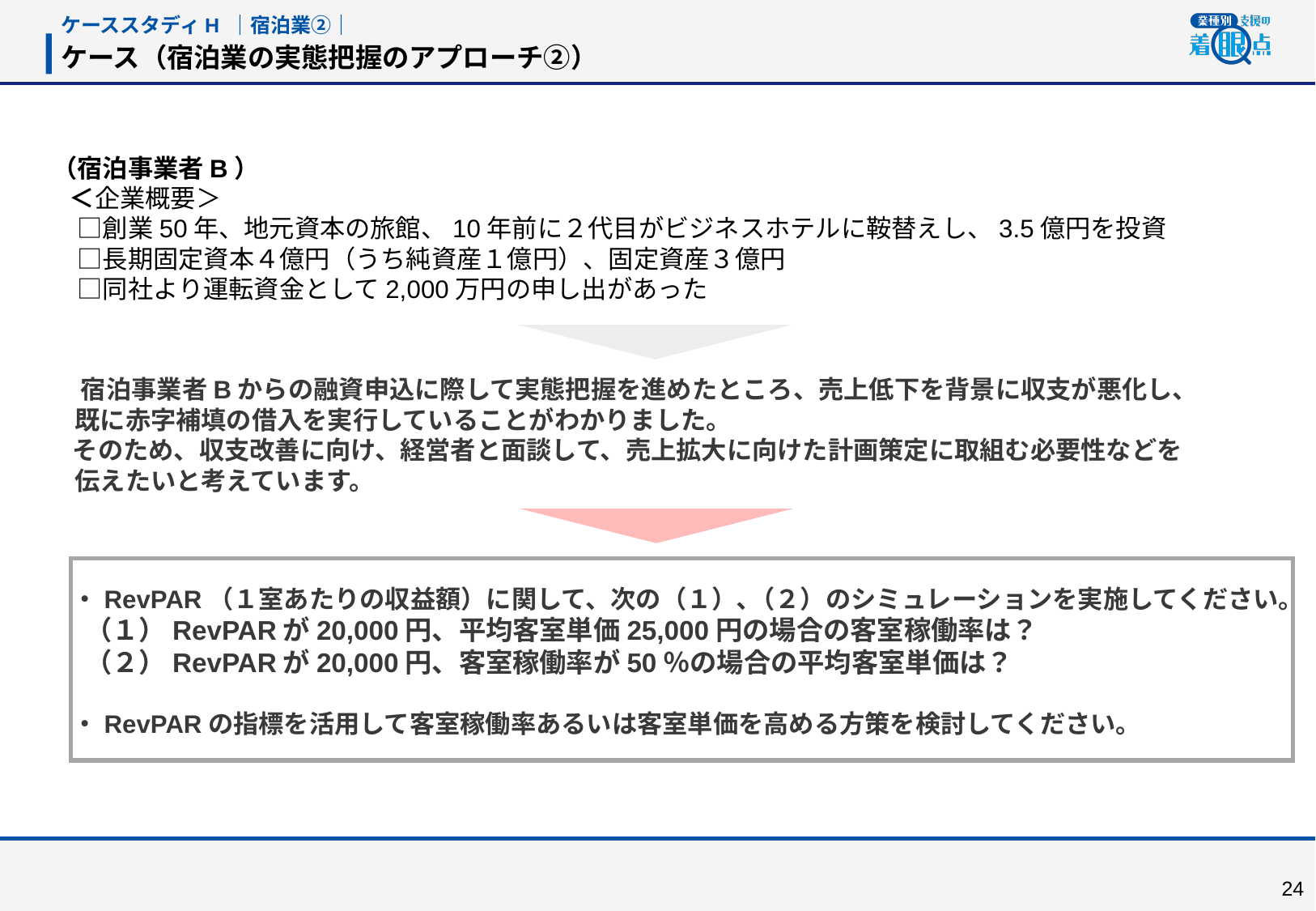

ケーススタディH ｜宿泊業②｜
ケース（宿泊業の実態把握のアプローチ②）
（宿泊事業者B）
  ＜企業概要＞
　□創業50年、地元資本の旅館、10年前に２代目がビジネスホテルに鞍替えし、3.5億円を投資
　□長期固定資本４億円（うち純資産１億円）、固定資産３億円
　□同社より運転資金として2,000万円の申し出があった

 　 宿泊事業者Bからの融資申込に際して実態把握を進めたところ、売上低下を背景に収支が悪化し、
　  既に赤字補填の借入を実行していることがわかりました。
     そのため、収支改善に向け、経営者と面談して、売上拡大に向けた計画策定に取組む必要性などを
　  伝えたいと考えています。

・RevPAR（１室あたりの収益額）に関して、次の（１）､（２）のシミュレーションを実施してください。
 （１）RevPARが20,000円、平均客室単価25,000円の場合の客室稼働率は？
 （２）RevPARが20,000円、客室稼働率が50％の場合の平均客室単価は？

・RevPARの指標を活用して客室稼働率あるいは客室単価を高める方策を検討してください。
24